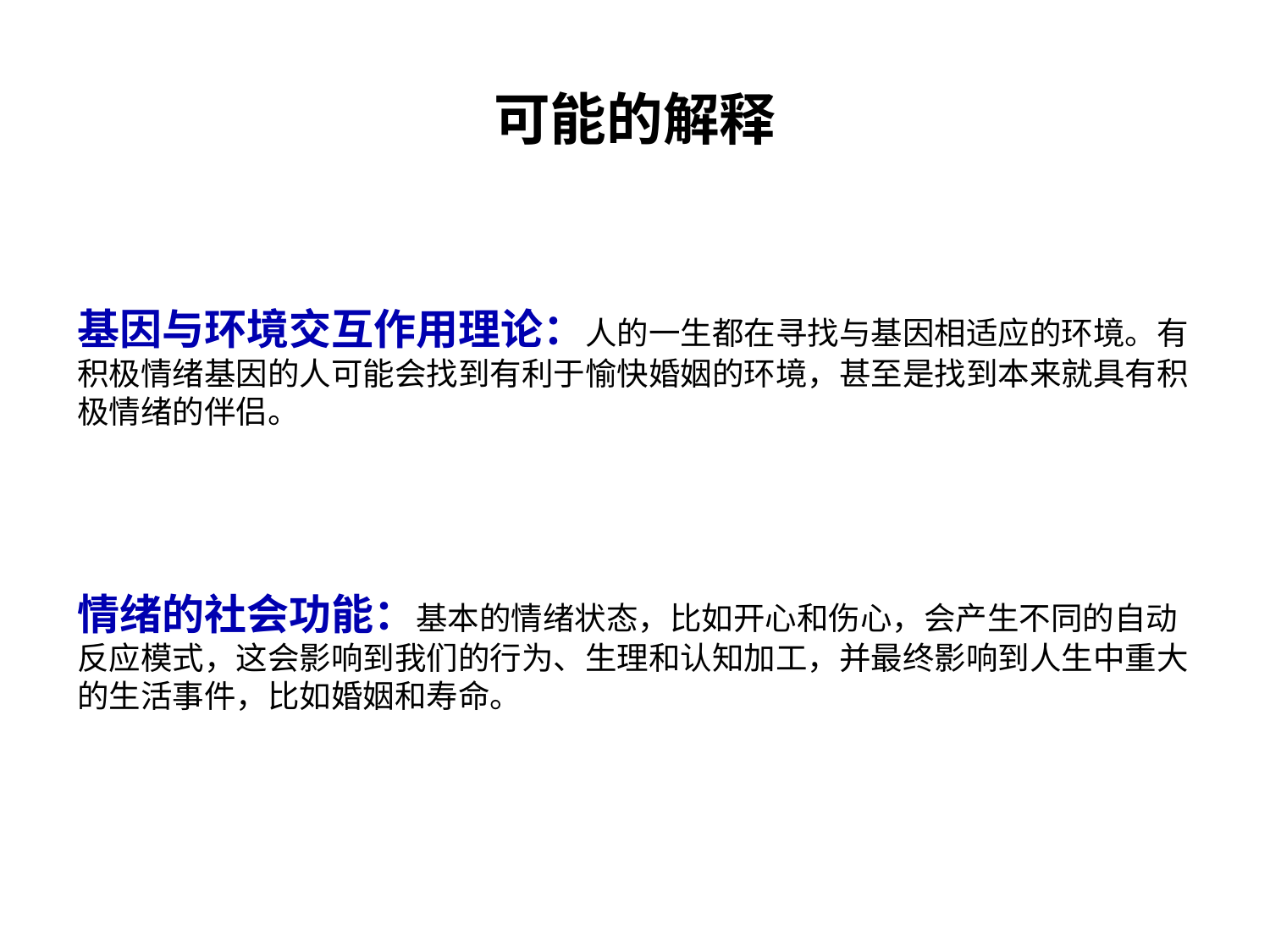

# 可能的解释

基因与环境交互作用理论：人的一生都在寻找与基因相适应的环境。有积极情绪基因的人可能会找到有利于愉快婚姻的环境，甚至是找到本来就具有积极情绪的伴侣。
情绪的社会功能：基本的情绪状态，比如开心和伤心，会产生不同的自动反应模式，这会影响到我们的行为、生理和认知加工，并最终影响到人生中重大的生活事件，比如婚姻和寿命。